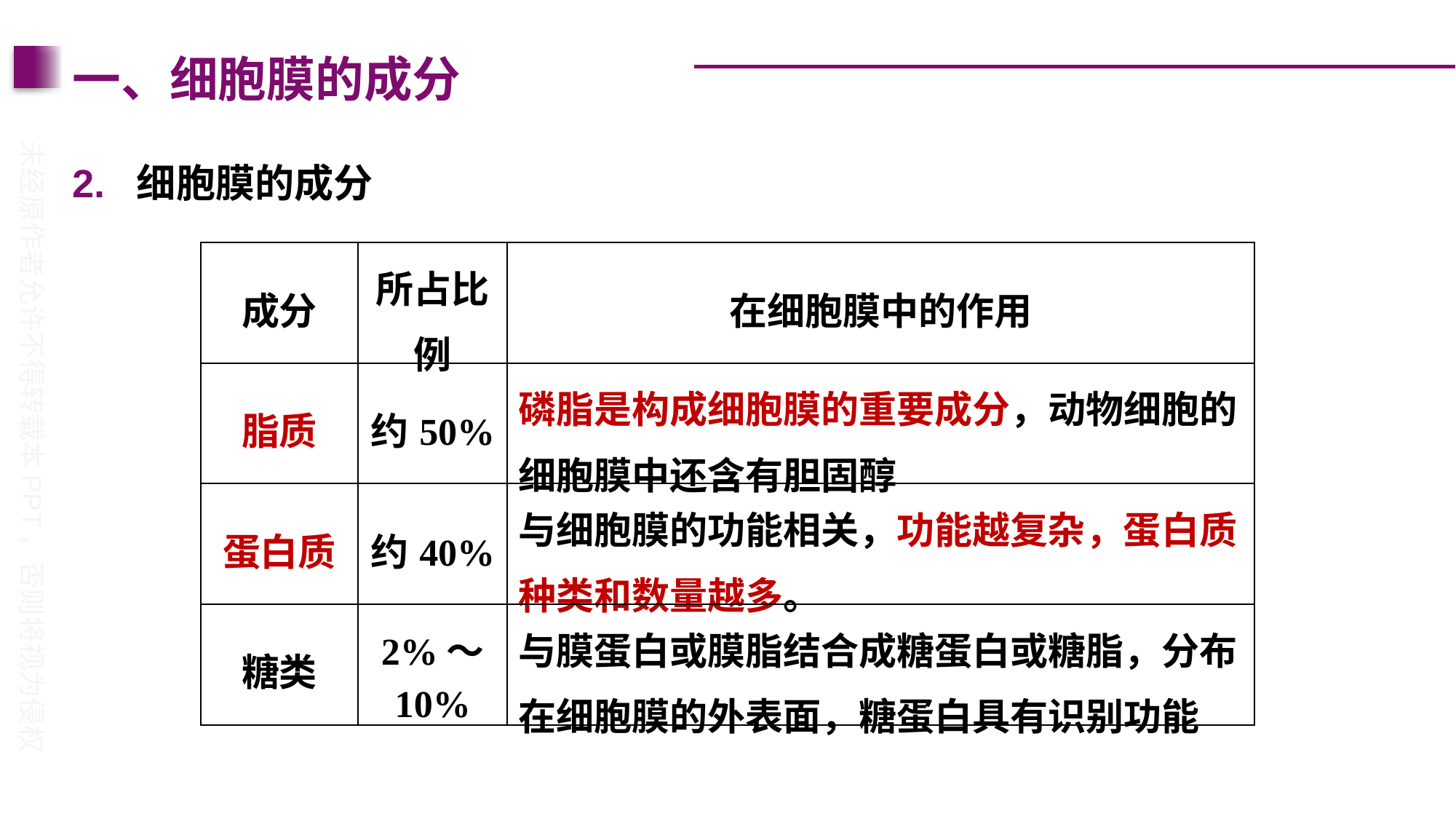

一、细胞膜的成分
2.  细胞膜的成分
| 成分 | 所占比例 | 在细胞膜中的作用 |
| --- | --- | --- |
| 脂质 | 约50% | 磷脂是构成细胞膜的重要成分，动物细胞的细胞膜中还含有胆固醇 |
| 蛋白质 | 约40% | 与细胞膜的功能相关，功能越复杂，蛋白质种类和数量越多。 |
| 糖类 | 2%～ 10% | 与膜蛋白或膜脂结合成糖蛋白或糖脂，分布在细胞膜的外表面，糖蛋白具有识别功能 |